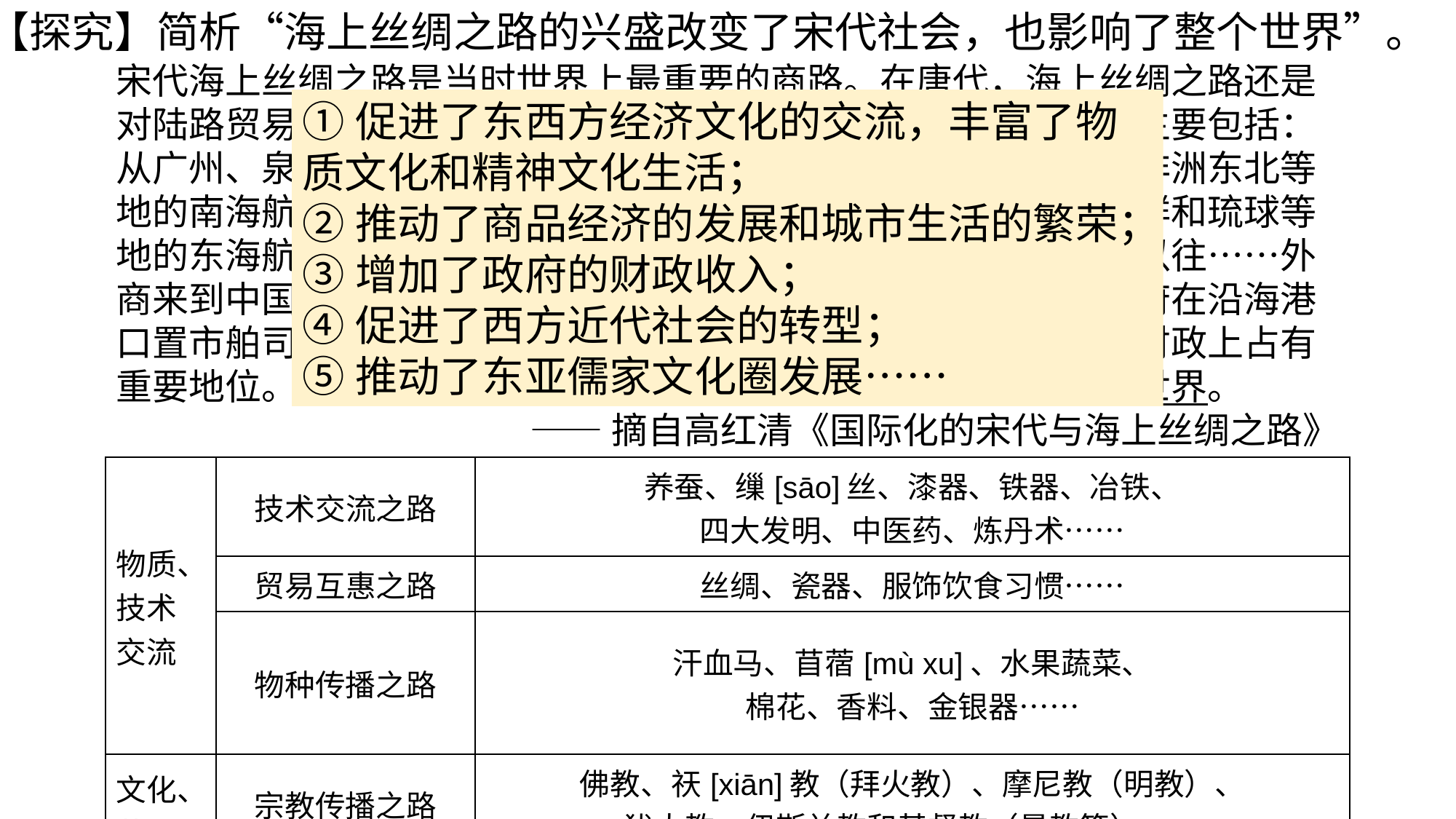

【探究】简析“海上丝绸之路的兴盛改变了宋代社会，也影响了整个世界”。
宋代海上丝绸之路是当时世界上最重要的商路。在唐代，海上丝绸之路还是对陆路贸易的补充。这种情况在宋代发生了根本转变。宋代海路主要包括：从广州、泉州、宁波等港口出发，通往东南亚、南亚乃至西亚、非洲东北等地的南海航线；从明州、杭州、登州等港口出发，通往日本、朝鲜和琉球等地的东海航线。在宋代，同中国保持海外贸易的国家和地区超过以往……外商来到中国，“许其在蕃坊居止”，并允许与中国女子通婚。政府在沿海港口置市舶司，“掌蕃货贸易之事”……海外贸易的收入，在宋代财政上占有重要地位。海上丝绸之路的兴盛改变了宋代社会，也影响了整个世界。
——摘自高红清《国际化的宋代与海上丝绸之路》
①促进了东西方经济文化的交流，丰富了物质文化和精神文化生活；
②推动了商品经济的发展和城市生活的繁荣；
③增加了政府的财政收入；
④促进了西方近代社会的转型；
⑤推动了东亚儒家文化圈发展……
| 物质、技术交流 | 技术交流之路 | 养蚕、缫[sāo]丝、漆器、铁器、冶铁、 四大发明、中医药、炼丹术…… |
| --- | --- | --- |
|  | 贸易互惠之路 | 丝绸、瓷器、服饰饮食习惯…… |
|  | 物种传播之路 | 汗血马、苜蓿[mù xu]、水果蔬菜、 棉花、香料、金银器…… |
| 文化、艺术交流 | 宗教传播之路 | 佛教、祆[xiān]教（拜火教）、摩尼教（明教）、 犹太教、伊斯兰教和基督教（景教等）…… |
|  | 艺术融汇之路 | 杂技、魔术、音乐、舞蹈…… |